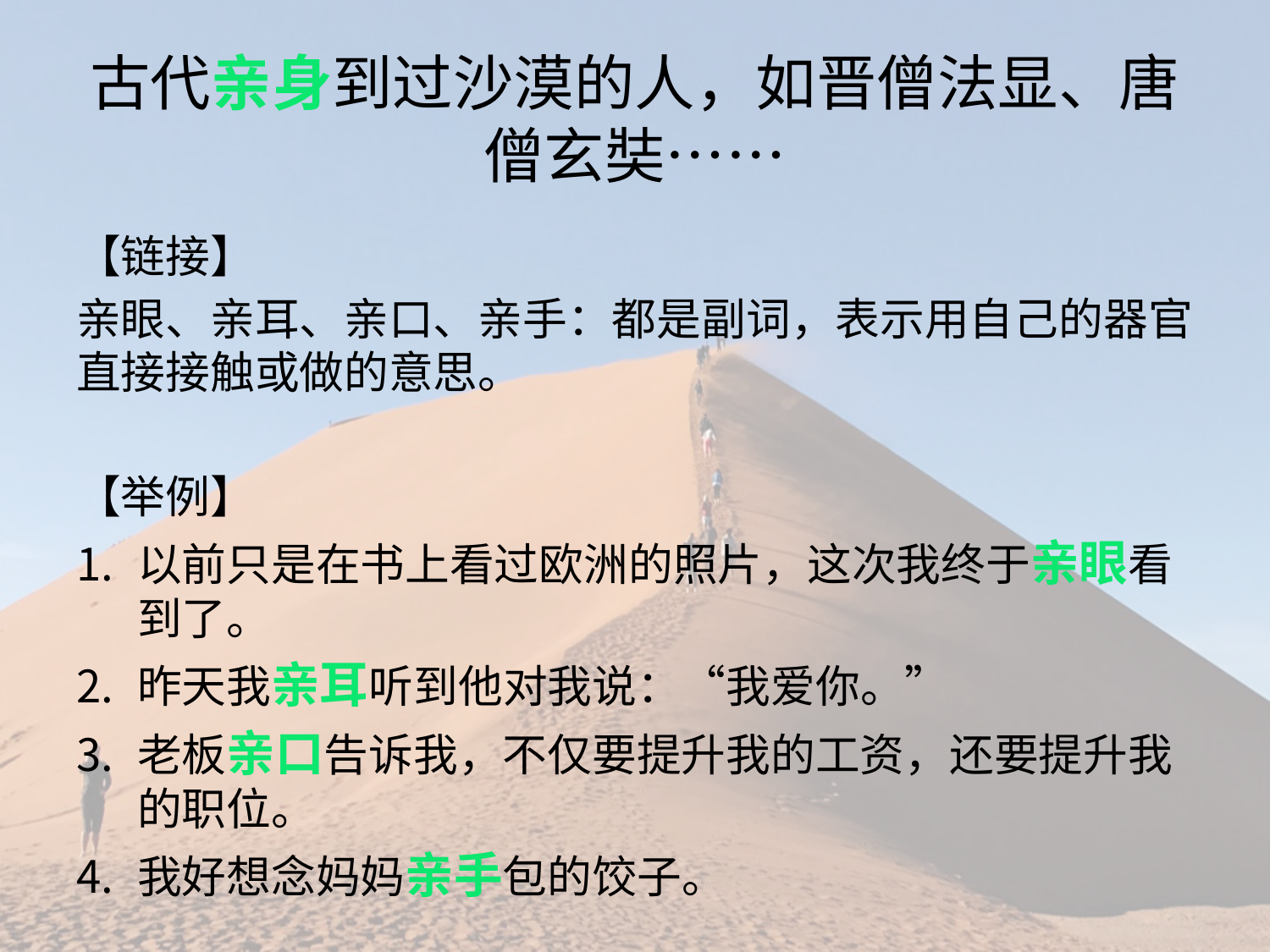

# 古代亲身到过沙漠的人，如晋僧法显、唐僧玄奘……
【链接】
亲眼、亲耳、亲口、亲手：都是副词，表示用自己的器官直接接触或做的意思。

【举例】
以前只是在书上看过欧洲的照片，这次我终于亲眼看到了。
昨天我亲耳听到他对我说：“我爱你。”
老板亲口告诉我，不仅要提升我的工资，还要提升我的职位。
我好想念妈妈亲手包的饺子。